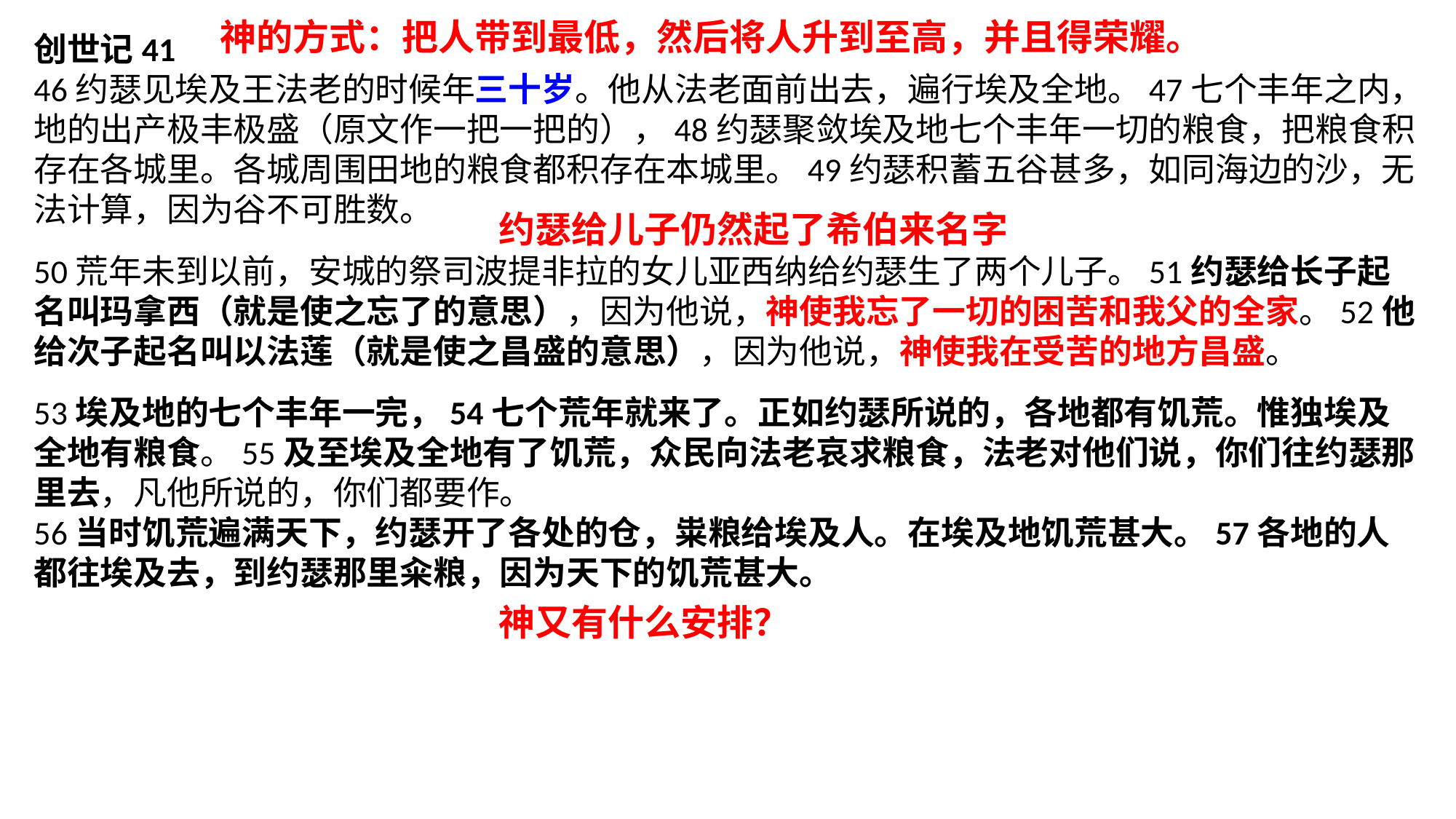

神的方式：把人带到最低，然后将人升到至高，并且得荣耀。
创世记41
46约瑟见埃及王法老的时候年三十岁。他从法老面前出去，遍行埃及全地。47七个丰年之内，地的出产极丰极盛（原文作一把一把的），48约瑟聚敛埃及地七个丰年一切的粮食，把粮食积存在各城里。各城周围田地的粮食都积存在本城里。49约瑟积蓄五谷甚多，如同海边的沙，无法计算，因为谷不可胜数。

50荒年未到以前，安城的祭司波提非拉的女儿亚西纳给约瑟生了两个儿子。51约瑟给长子起名叫玛拿西（就是使之忘了的意思），因为他说，神使我忘了一切的困苦和我父的全家。52他给次子起名叫以法莲（就是使之昌盛的意思），因为他说，神使我在受苦的地方昌盛。

53埃及地的七个丰年一完，54七个荒年就来了。正如约瑟所说的，各地都有饥荒。惟独埃及全地有粮食。55及至埃及全地有了饥荒，众民向法老哀求粮食，法老对他们说，你们往约瑟那里去，凡他所说的，你们都要作。
56当时饥荒遍满天下，约瑟开了各处的仓，粜粮给埃及人。在埃及地饥荒甚大。57各地的人都往埃及去，到约瑟那里籴粮，因为天下的饥荒甚大。
约瑟给儿子仍然起了希伯来名字
神又有什么安排？